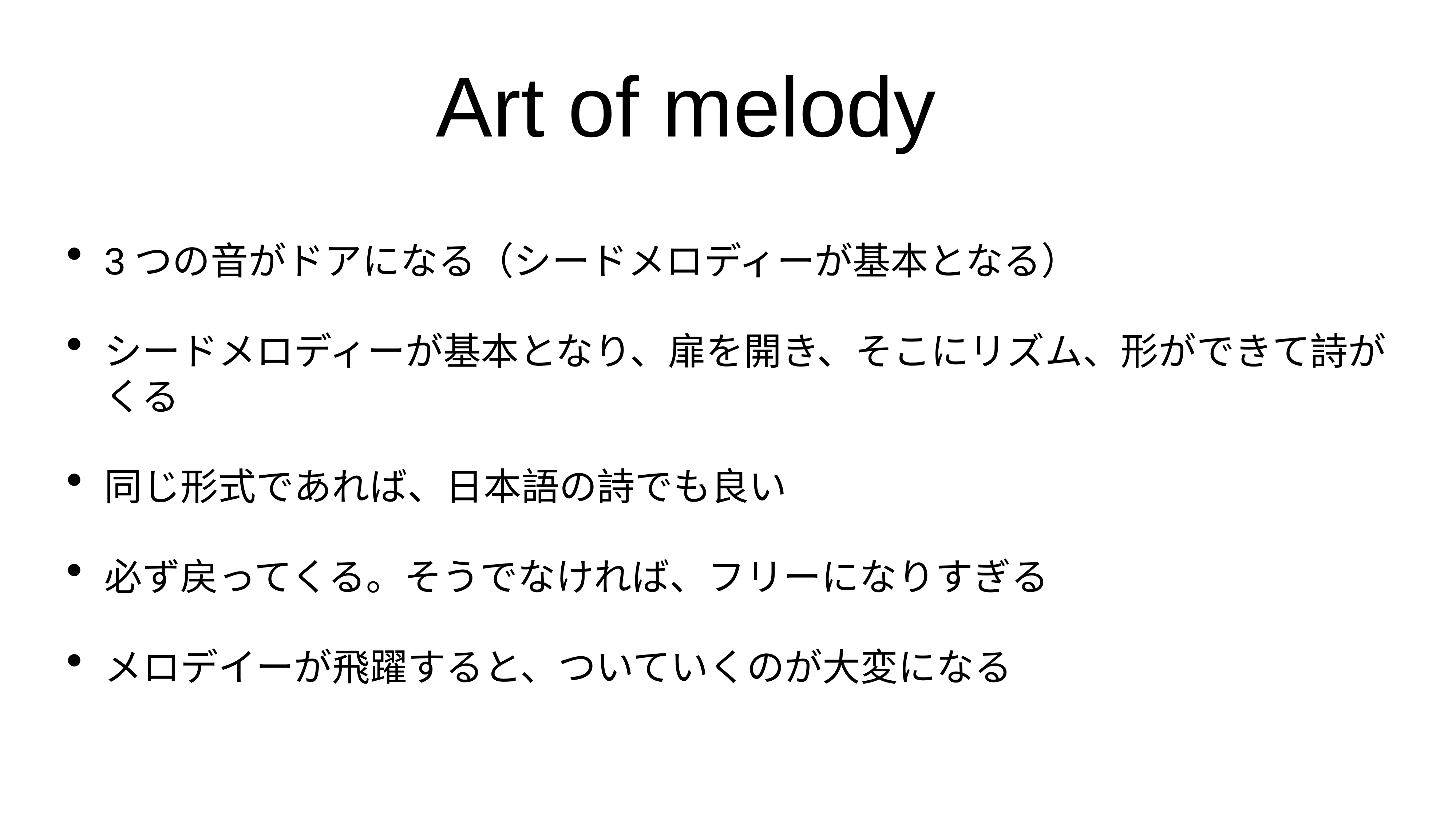

# Art of melody
3つの音がドアになる（シードメロディーが基本となる）
シードメロディーが基本となり、扉を開き、そこにリズム、形ができて詩がくる
同じ形式であれば、日本語の詩でも良い
必ず戻ってくる。そうでなければ、フリーになりすぎる
メロデイーが飛躍すると、ついていくのが大変になる